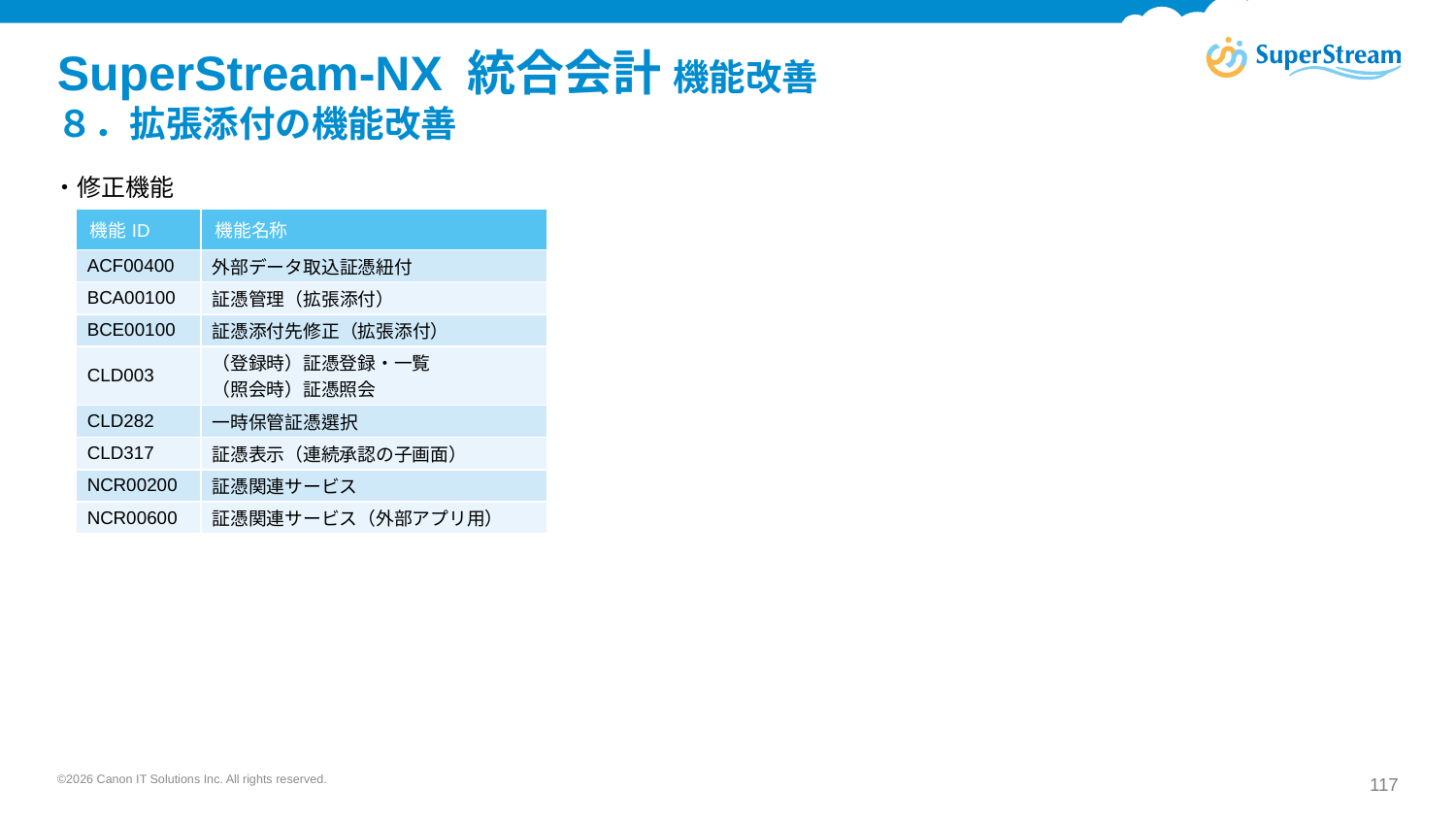

# SuperStream-NX 統合会計 機能改善 ８．拡張添付の機能改善
・修正機能
| 機能ID | 機能名称 |
| --- | --- |
| ACF00400 | 外部データ取込証憑紐付 |
| BCA00100 | 証憑管理（拡張添付） |
| BCE00100 | 証憑添付先修正（拡張添付） |
| CLD003 | （登録時）証憑登録・一覧 （照会時）証憑照会 |
| CLD282 | 一時保管証憑選択 |
| CLD317 | 証憑表示（連続承認の子画面） |
| NCR00200 | 証憑関連サービス |
| NCR00600 | 証憑関連サービス（外部アプリ用） |
©2026 Canon IT Solutions Inc. All rights reserved.
117